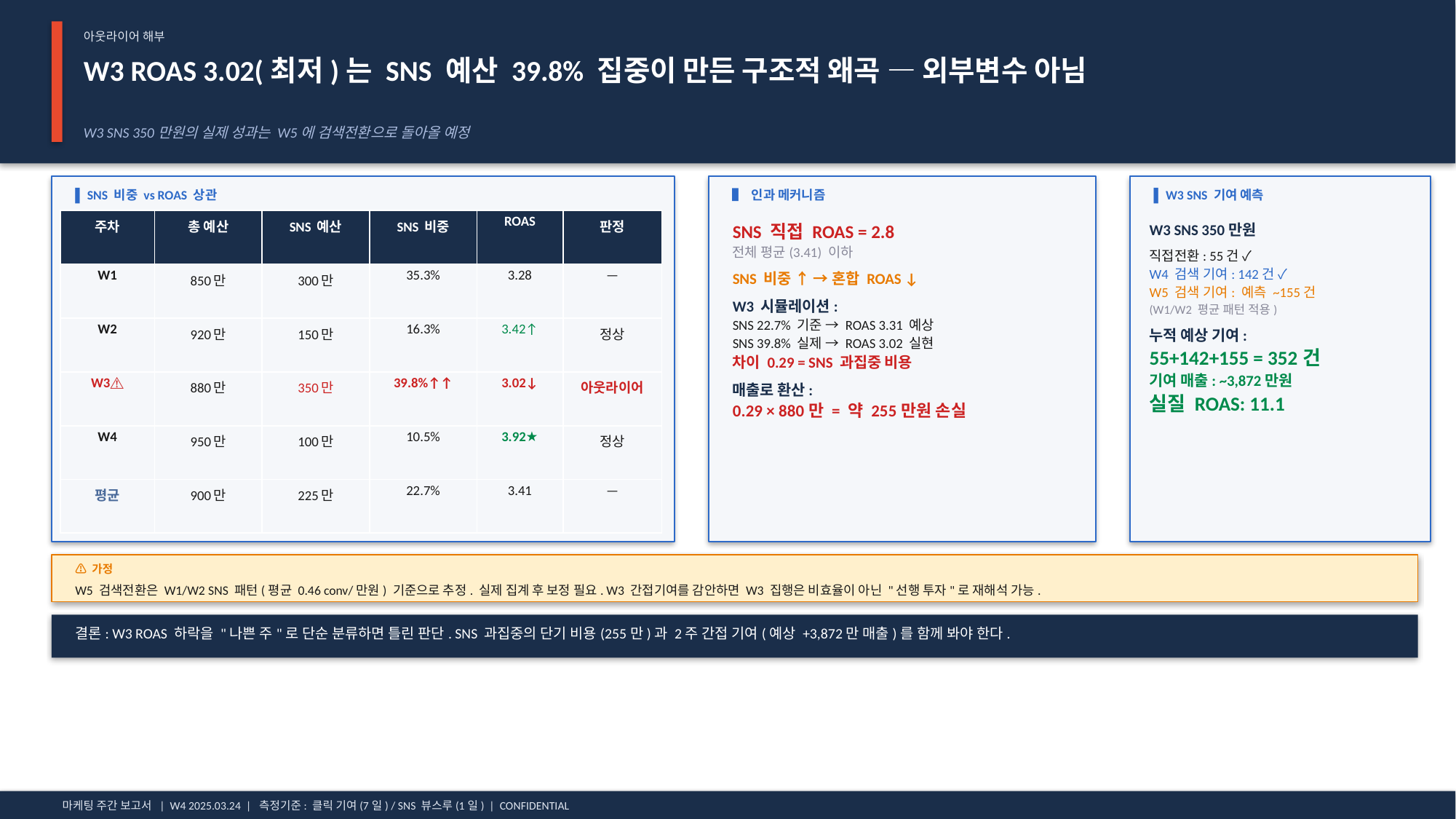

아웃라이어 해부
W3 ROAS 3.02(최저)는 SNS 예산 39.8% 집중이 만든 구조적 왜곡 — 외부변수 아님
W3 SNS 350만원의 실제 성과는 W5에 검색전환으로 돌아올 예정

▌ SNS 비중 vs ROAS 상관
▌ 인과 메커니즘
▌ W3 SNS 기여 예측
| 주차 | 총 예산 | SNS 예산 | SNS 비중 | ROAS | 판정 |
| --- | --- | --- | --- | --- | --- |
| W1 | 850만 | 300만 | 35.3% | 3.28 | — |
| W2 | 920만 | 150만 | 16.3% | 3.42↑ | 정상 |
| W3⚠ | 880만 | 350만 | 39.8%↑↑ | 3.02↓ | 아웃라이어 |
| W4 | 950만 | 100만 | 10.5% | 3.92★ | 정상 |
| 평균 | 900만 | 225만 | 22.7% | 3.41 | — |
SNS 직접 ROAS = 2.8
전체 평균(3.41) 이하

SNS 비중 ↑ → 혼합 ROAS ↓

W3 시뮬레이션:
SNS 22.7% 기준 → ROAS 3.31 예상
SNS 39.8% 실제 → ROAS 3.02 실현
차이 0.29 = SNS 과집중 비용

매출로 환산:
0.29 × 880만 = 약 255만원 손실
W3 SNS 350만원

직접전환: 55건 ✓
W4 검색 기여: 142건 ✓
W5 검색 기여: 예측 ~155건
(W1/W2 평균 패턴 적용)

누적 예상 기여:
55+142+155 = 352건
기여 매출: ~3,872만원
실질 ROAS: 11.1

⚠ 가정
W5 검색전환은 W1/W2 SNS 패턴(평균 0.46 conv/만원) 기준으로 추정. 실제 집계 후 보정 필요. W3 간접기여를 감안하면 W3 집행은 비효율이 아닌 "선행 투자"로 재해석 가능.

결론: W3 ROAS 하락을 "나쁜 주"로 단순 분류하면 틀린 판단. SNS 과집중의 단기 비용(255만)과 2주 간접 기여(예상 +3,872만 매출)를 함께 봐야 한다.

마케팅 주간 보고서  |  W4 2025.03.24  |  측정기준: 클릭 기여(7일) / SNS 뷰스루(1일)  |  CONFIDENTIAL